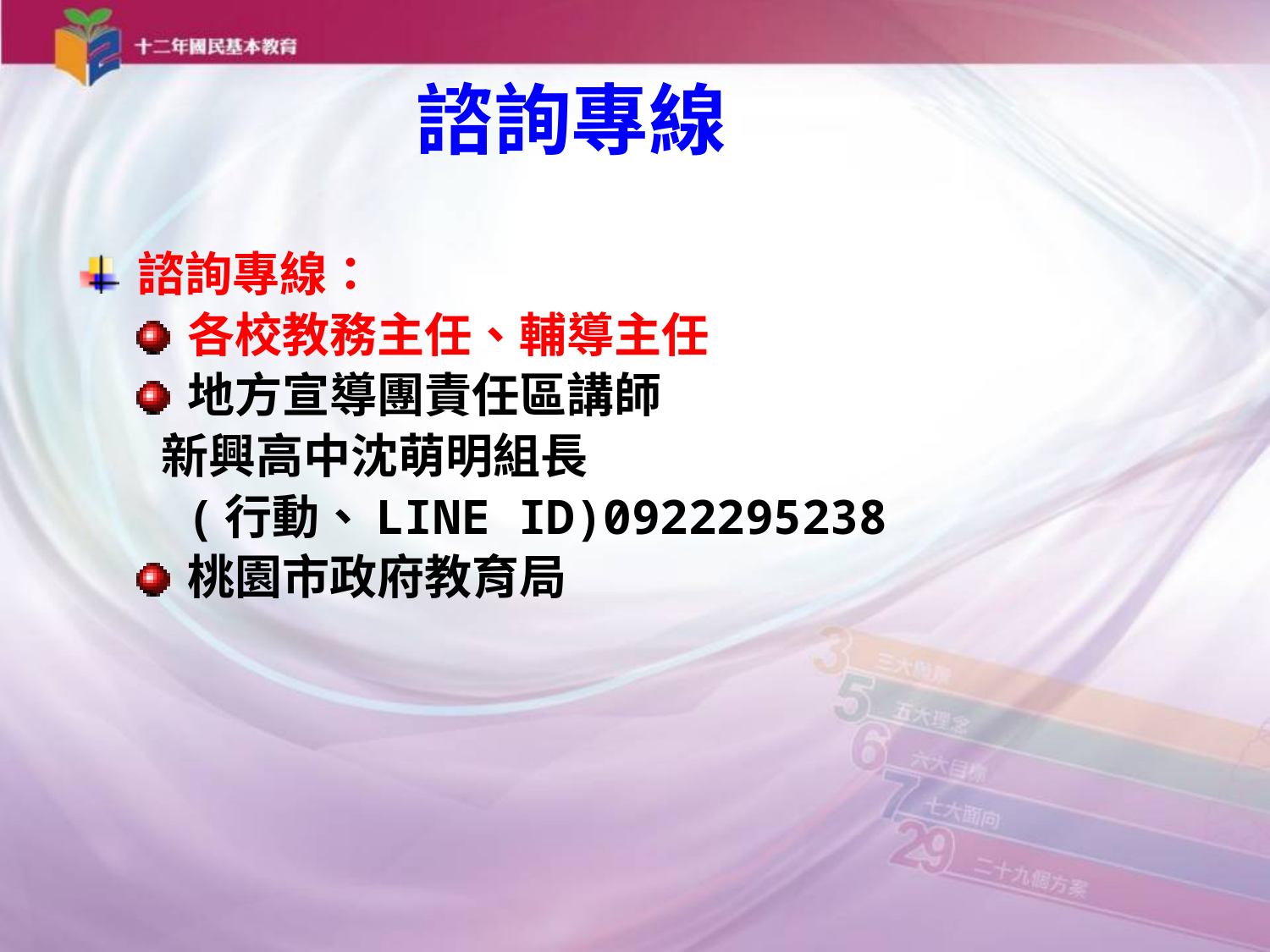

諮詢專線
諮詢專線：
各校教務主任、輔導主任
地方宣導團責任區講師
  新興高中沈萌明組長
  (行動、LINE ID)0922295238
桃園市政府教育局